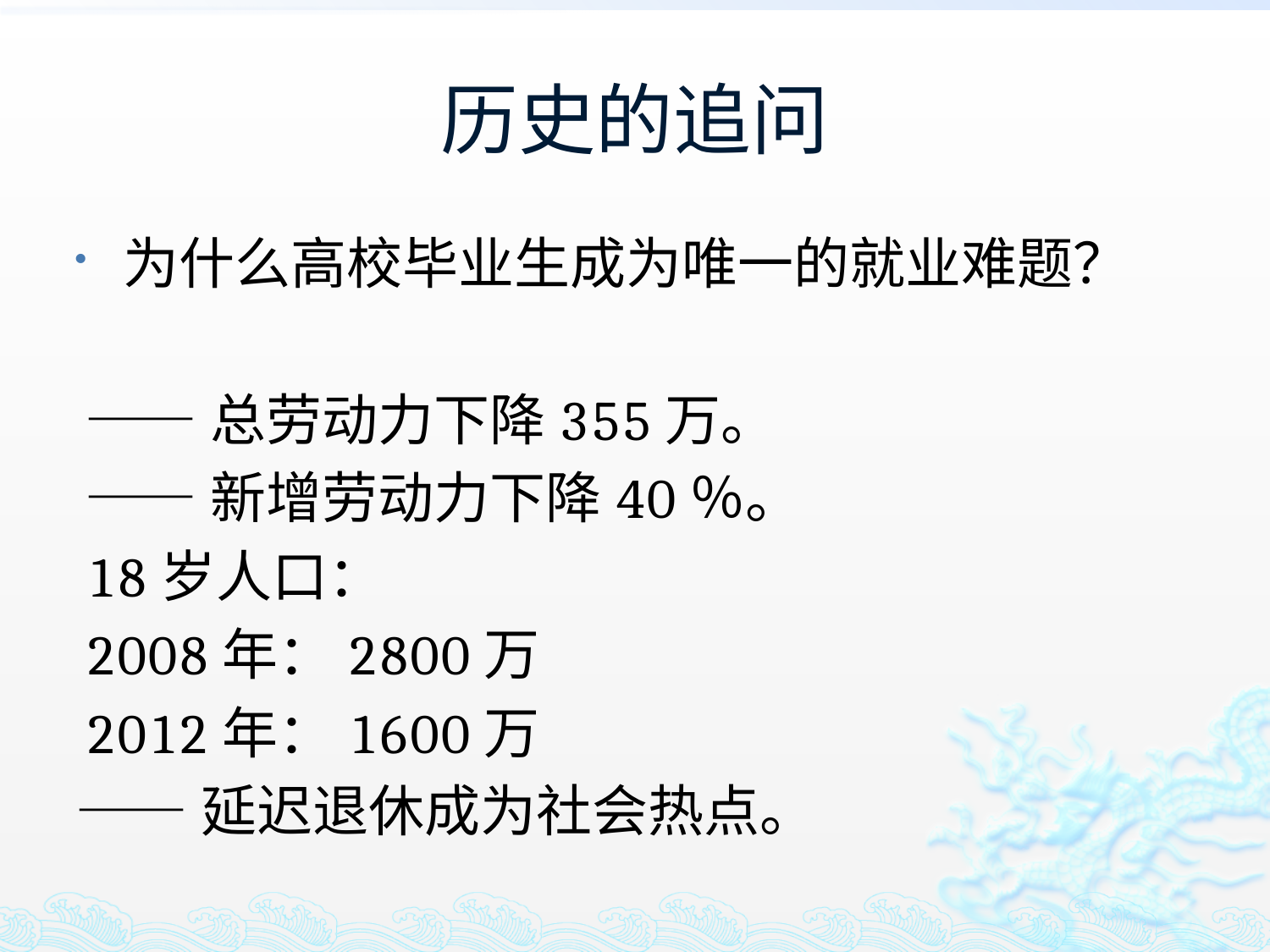

# 历史的追问
为什么高校毕业生成为唯一的就业难题？

——总劳动力下降355万。
——新增劳动力下降40％。
18岁人口：
2008年：2800万
2012年：1600万
——延迟退休成为社会热点。